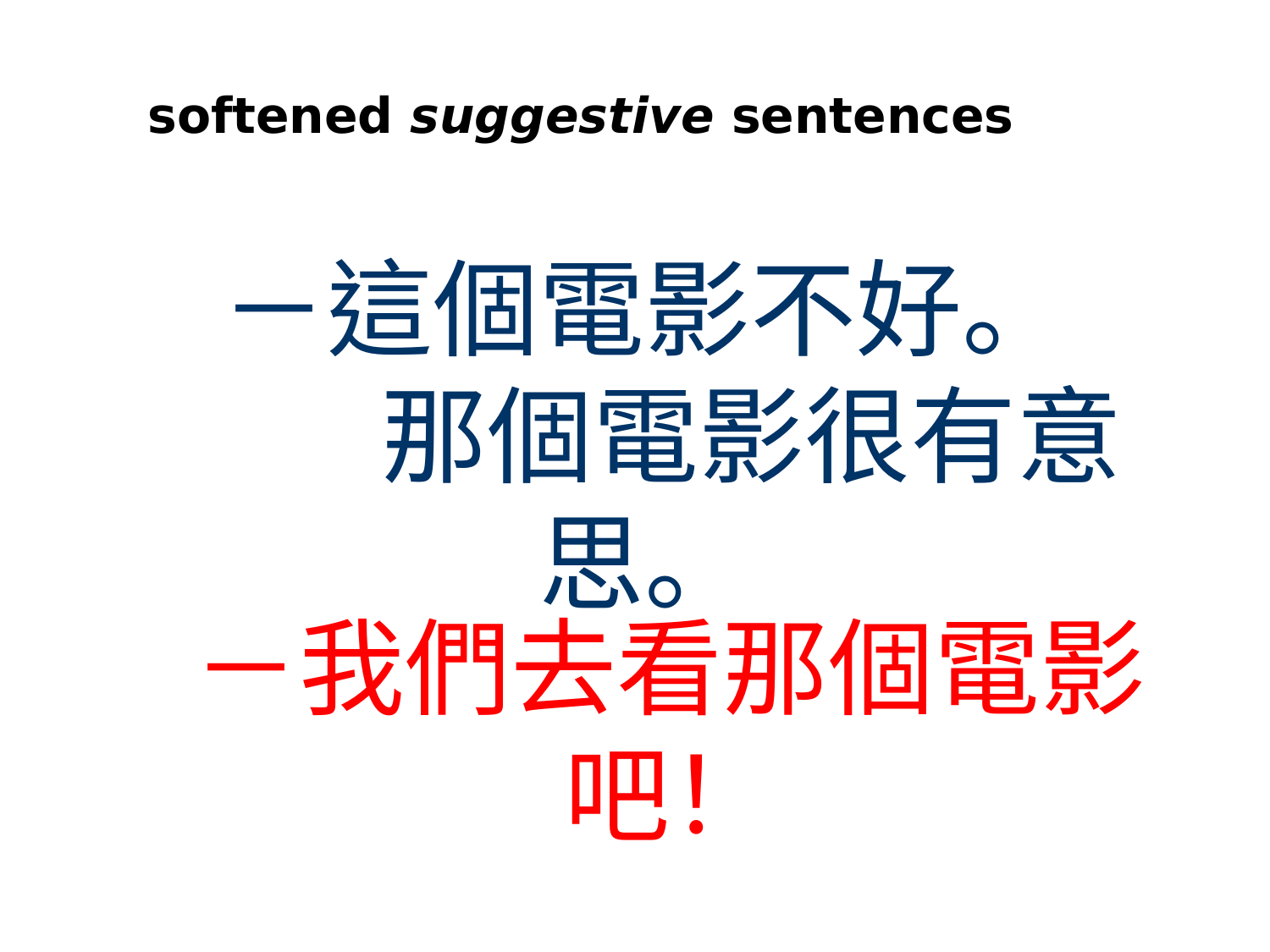

# softened suggestive sentences
－這個電影不好。
         那個電影很有意思。

－我們去看那個電影吧！